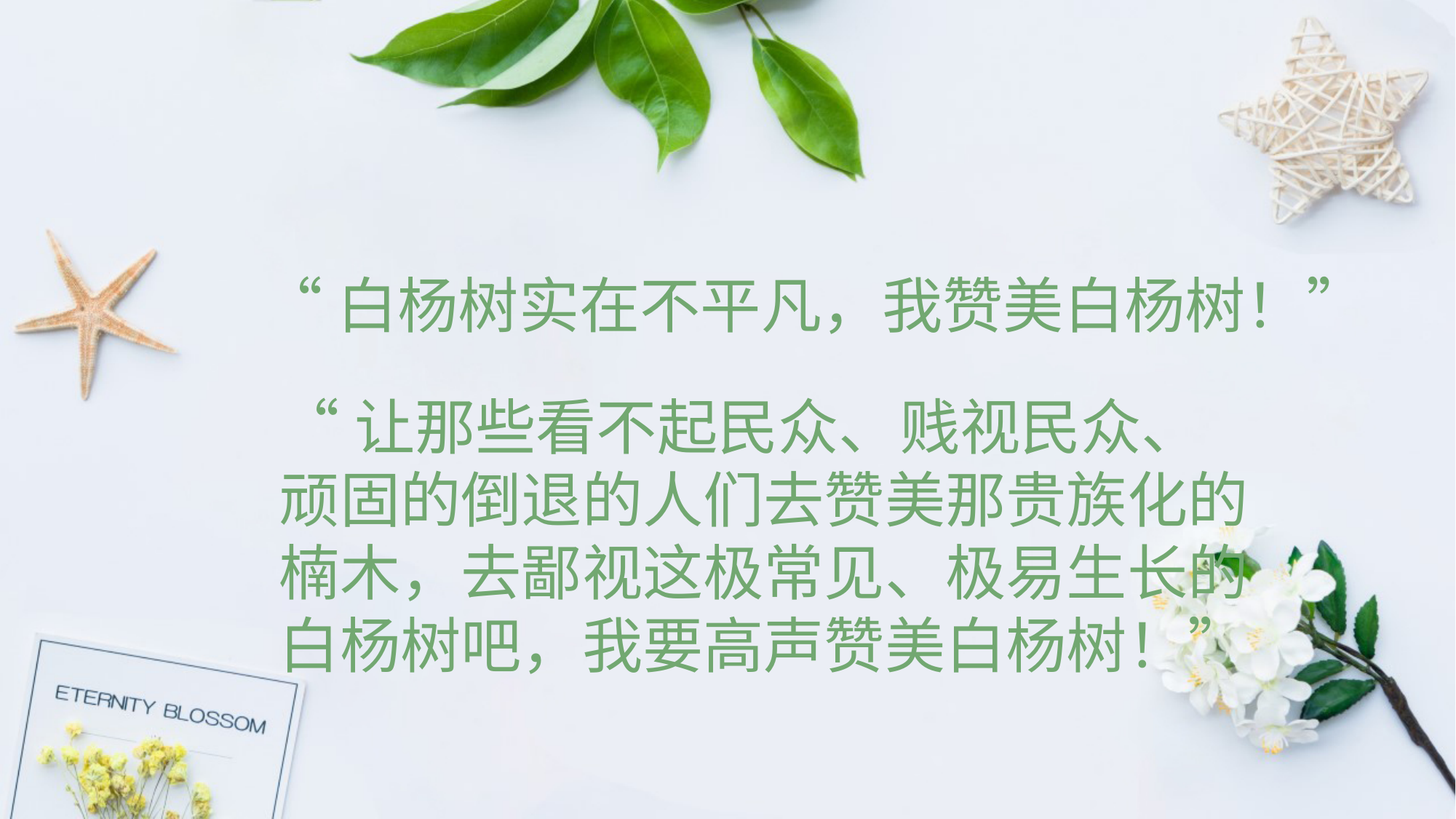

“白杨树实在不平凡，我赞美白杨树！”
“让那些看不起民众、贱视民众、顽固的倒退的人们去赞美那贵族化的楠木，去鄙视这极常见、极易生长的白杨树吧，我要高声赞美白杨树！”